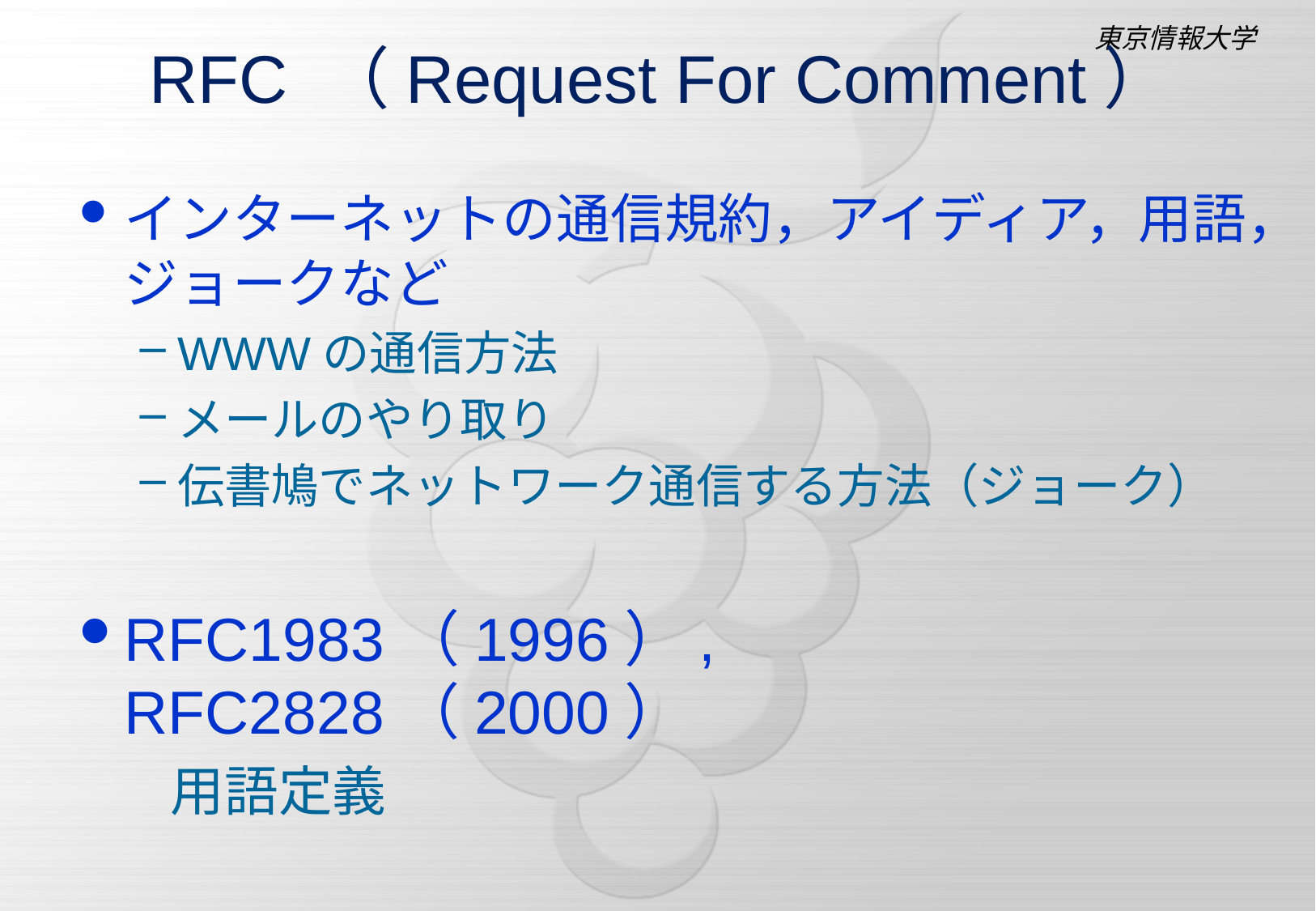

# RFC （Request For Comment）
インターネットの通信規約，アイディア，用語，ジョークなど
WWWの通信方法
メールのやり取り
伝書鳩でネットワーク通信する方法（ジョーク）

RFC1983（1996）,  RFC2828（2000）
	    用語定義